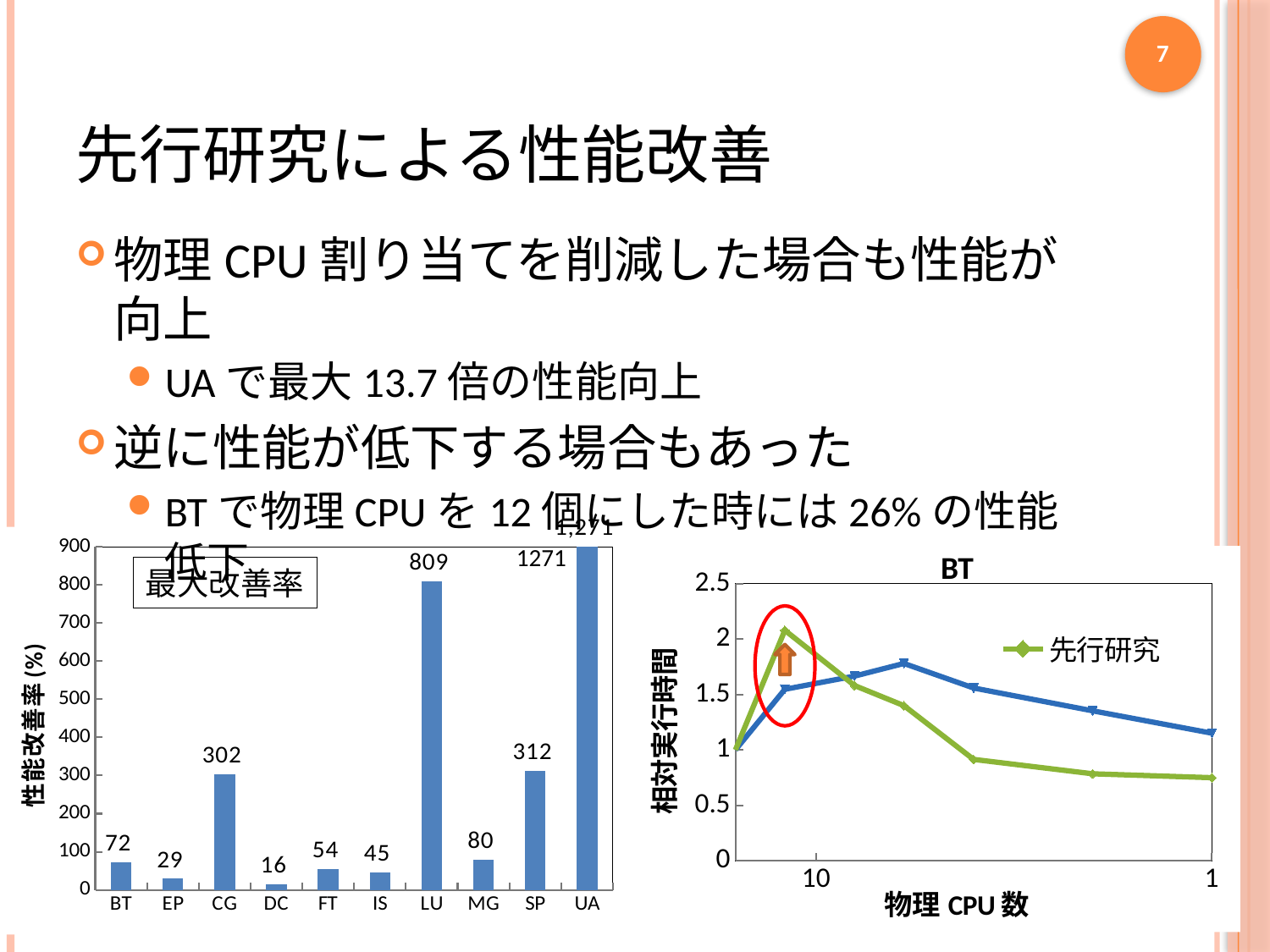

7
# 先行研究による性能改善
物理CPU割り当てを削減した場合も性能が向上
UAで最大13.7倍の性能向上
逆に性能が低下する場合もあった
BTで物理CPUを12個にした時には26%の性能低下

### Chart

| Category |  |
|---|---|
| BT | 72.37639104099159 |
| EP | 29.40116108888673 |
| CG | 302.3406534547402 |
| DC | 15.6490043544205 |
| FT | 54.30912339062402 |
| IS | 45.24675324675326 |
| LU | 808.9982398324274 |
| MG | 79.92540507490065 |
| SP | 312.4919786096256 |
| UA | 1271.299920250291 |
1271

### Chart: BT

| Category |  |  |
|---|---|---|
最大改善率